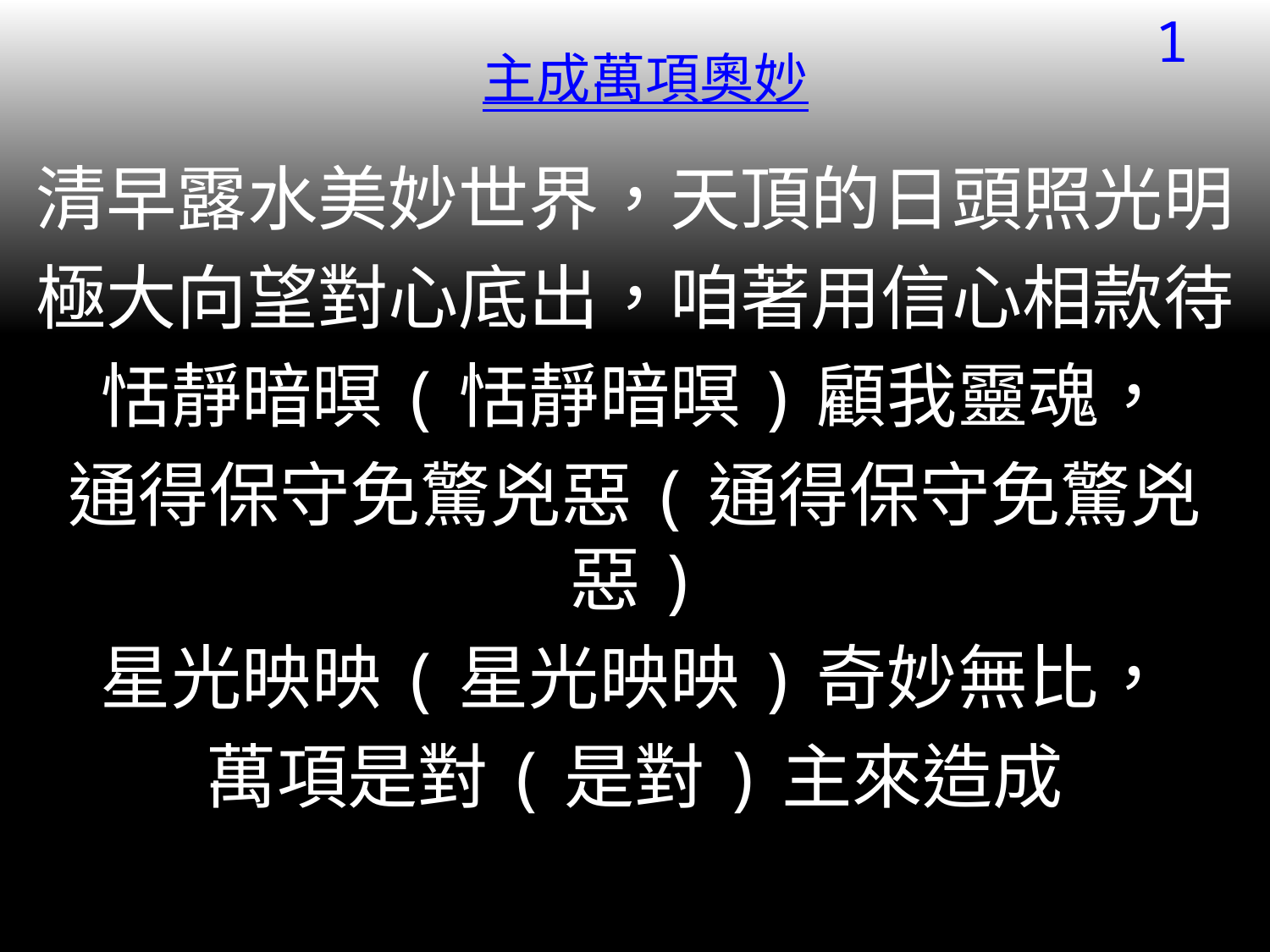

1
# 主成萬項奧妙
清早露水美妙世界，天頂的日頭照光明
極大向望對心底出，咱著用信心相款待
恬靜暗暝(恬靜暗暝)顧我靈魂，
通得保守免驚兇惡(通得保守免驚兇惡)
星光映映(星光映映)奇妙無比，
萬項是對(是對)主來造成